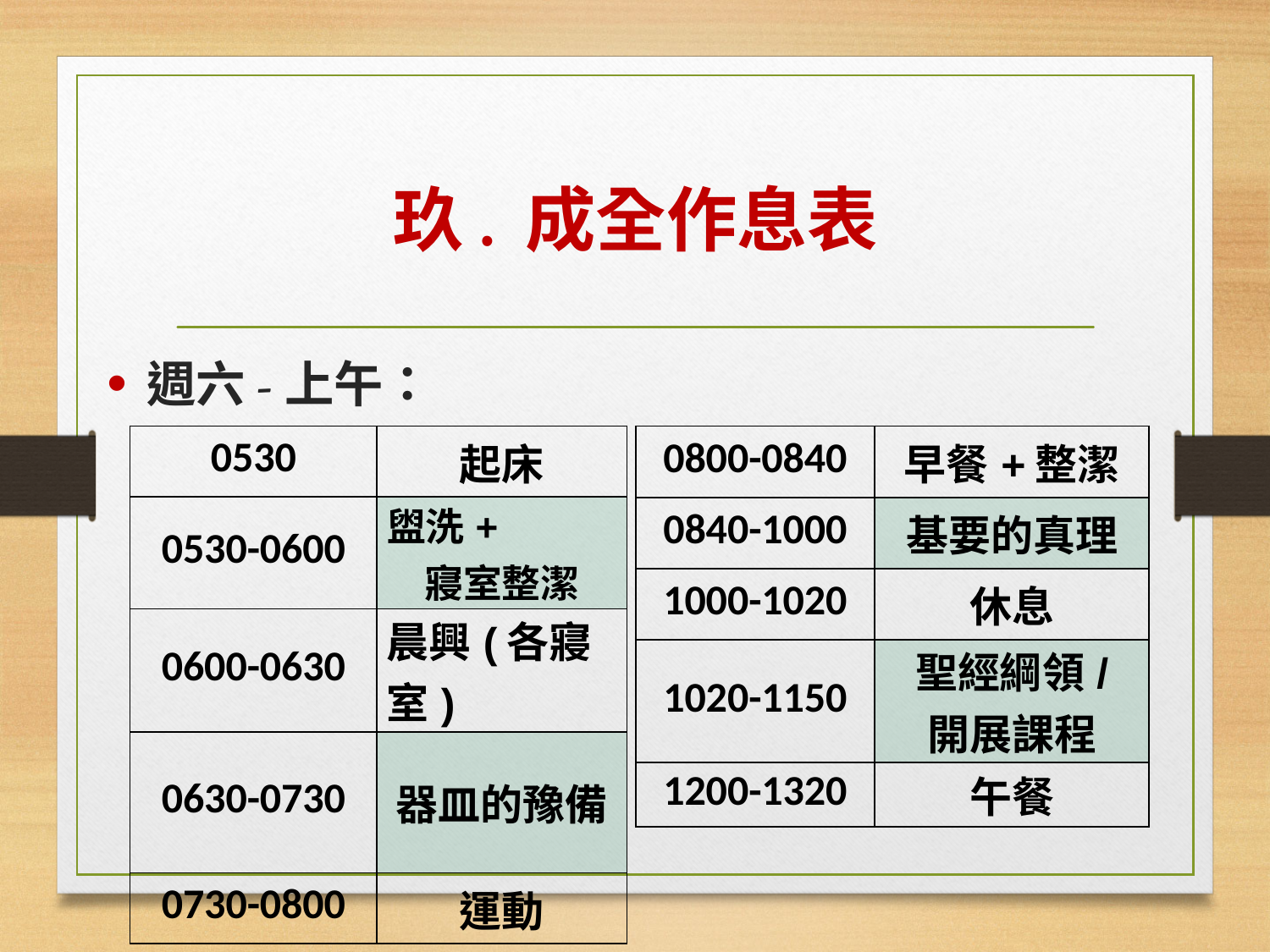

# 玖. 成全作息表
週六-上午：
| 0800-0840 | 早餐+整潔 |
| --- | --- |
| 0840-1000 | 基要的真理 |
| 1000-1020 | 休息 |
| 1020-1150 | 聖經綱領/ 開展課程 |
| 1200-1320 | 午餐 |
| 0530 | 起床 |
| --- | --- |
| 0530-0600 | 盥洗+ 寢室整潔 |
| 0600-0630 | 晨興(各寢室) |
| 0630-0730 | 器皿的豫備 |
| 0730-0800 | 運動 |